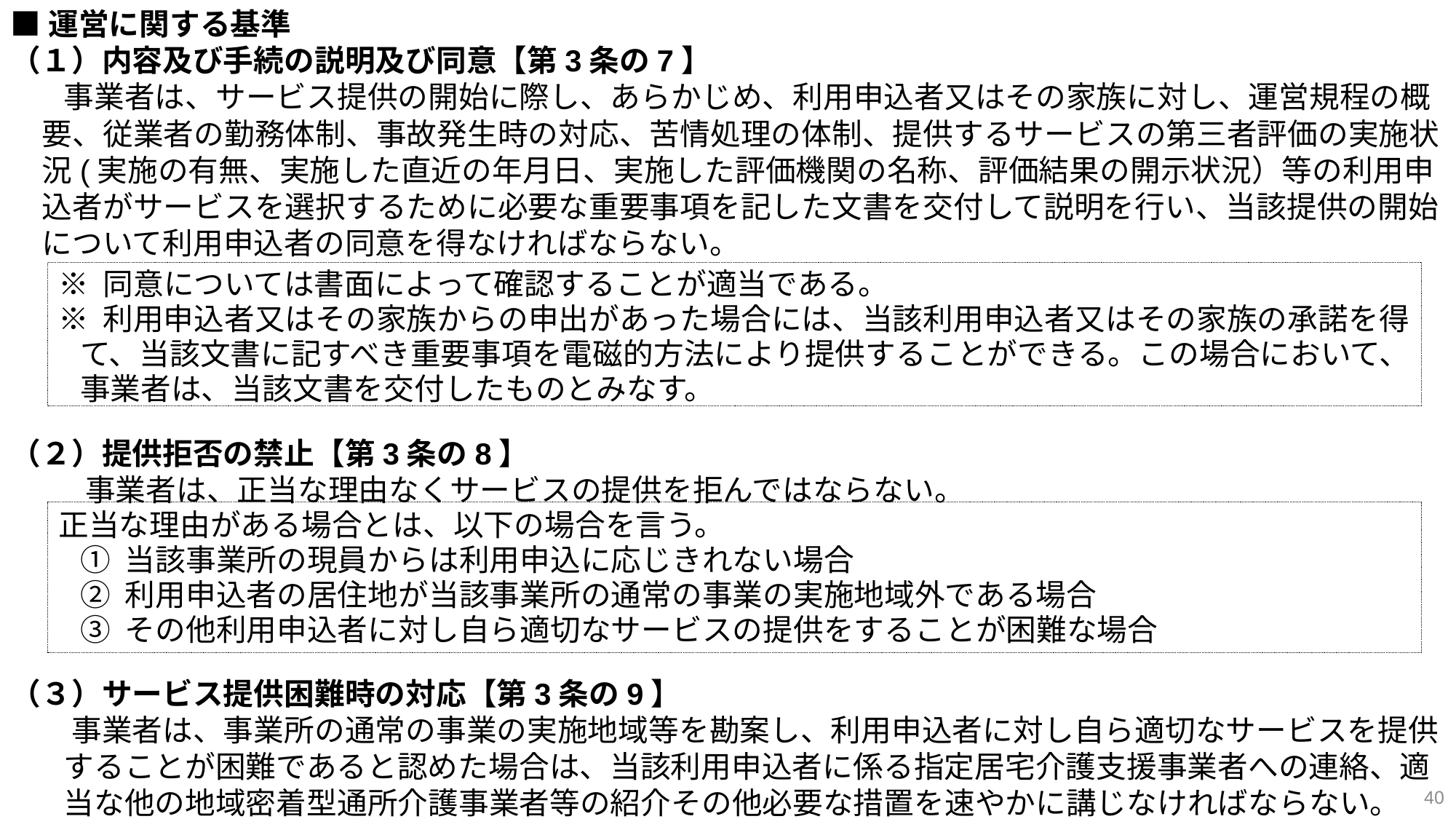

■運営に関する基準
（１）内容及び手続の説明及び同意【第3条の7】
事業者は、サービス提供の開始に際し、あらかじめ、利用申込者又はその家族に対し、運営規程の概要、従業者の勤務体制、事故発生時の対応、苦情処理の体制、提供するサービスの第三者評価の実施状況(実施の有無、実施した直近の年月日、実施した評価機関の名称、評価結果の開示状況）等の利用申込者がサービスを選択するために必要な重要事項を記した文書を交付して説明を行い、当該提供の開始について利用申込者の同意を得なければならない。

（２）提供拒否の禁止【第3条の8】
事業者は、正当な理由なくサービスの提供を拒んではならない。

（３）サービス提供困難時の対応【第3条の9】
　　事業者は、事業所の通常の事業の実施地域等を勘案し、利用申込者に対し自ら適切なサービスを提供することが困難であると認めた場合は、当該利用申込者に係る指定居宅介護支援事業者への連絡、適当な他の地域密着型通所介護事業者等の紹介その他必要な措置を速やかに講じなければならない。
※ 同意については書面によって確認することが適当である。
※ 利用申込者又はその家族からの申出があった場合には、当該利用申込者又はその家族の承諾を得て、当該文書に記すべき重要事項を電磁的方法により提供することができる。この場合において、事業者は、当該文書を交付したものとみなす。
正当な理由がある場合とは、以下の場合を言う。
① 当該事業所の現員からは利用申込に応じきれない場合
② 利用申込者の居住地が当該事業所の通常の事業の実施地域外である場合
③ その他利用申込者に対し自ら適切なサービスの提供をすることが困難な場合
40